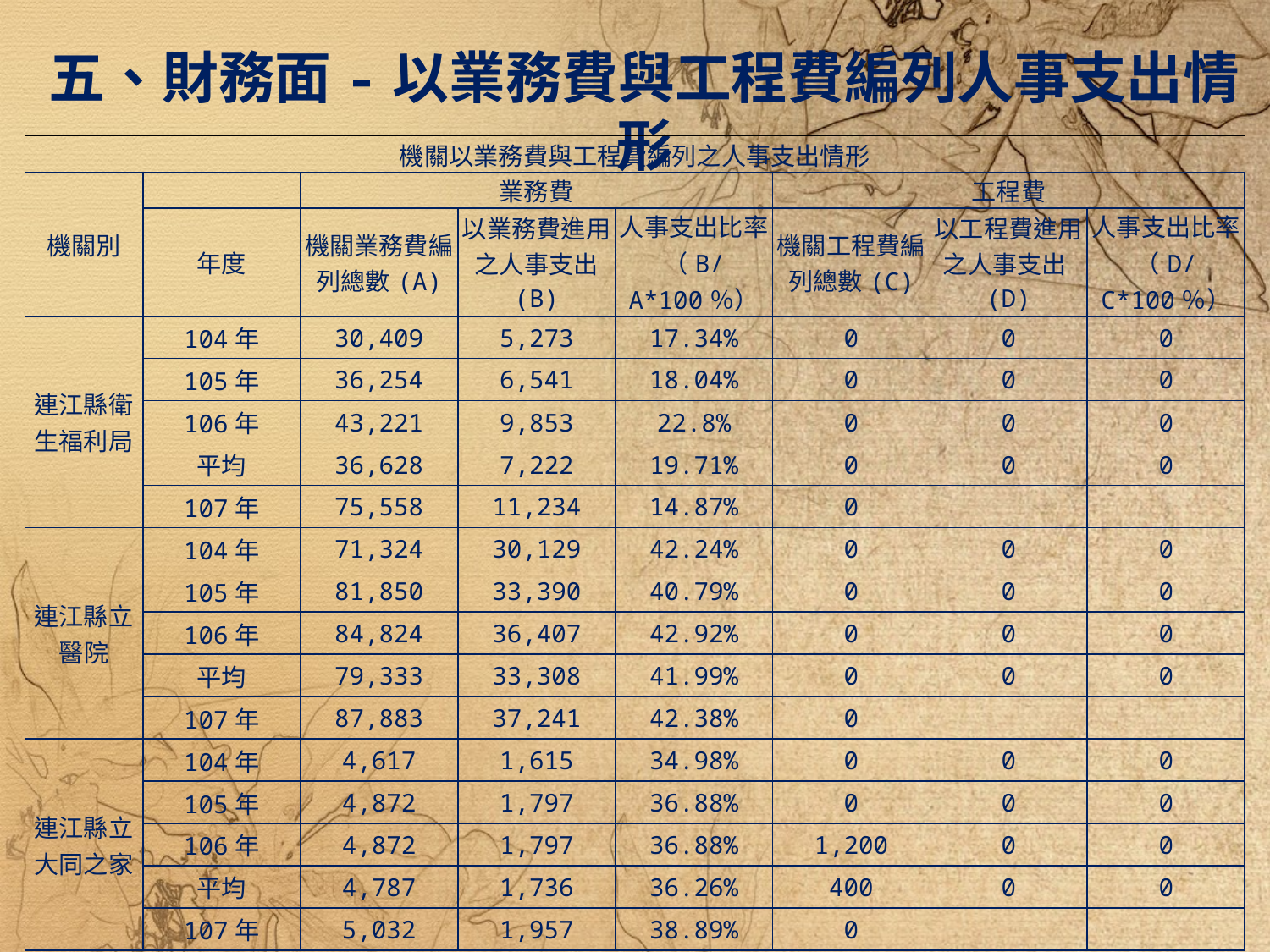

五、財務面-以業務費與工程費編列人事支出情形
| 機關以業務費與工程費編列之人事支出情形 |  |  |  |  |  |  |  |
| --- | --- | --- | --- | --- | --- | --- | --- |
| 機關別 |  | 業務費 |  |  | 工程費 |  |  |
|  | 年度 | 機關業務費編列總數(A) | 以業務費進用之人事支出 (B) | 人事支出比率（B/A\*100％） | 機關工程費編列總數(C) | 以工程費進用之人事支出(D) | 人事支出比率（D/C\*100％） |
| 連江縣衛生福利局 | 104年 | 30,409 | 5,273 | 17.34% | 0 | 0 | 0 |
|  | 105年 | 36,254 | 6,541 | 18.04% | 0 | 0 | 0 |
|  | 106年 | 43,221 | 9,853 | 22.8% | 0 | 0 | 0 |
|  | 平均 | 36,628 | 7,222 | 19.71% | 0 | 0 | 0 |
|  | 107年 | 75,558 | 11,234 | 14.87% | 0 |  |  |
| 連江縣立醫院 | 104年 | 71,324 | 30,129 | 42.24% | 0 | 0 | 0 |
|  | 105年 | 81,850 | 33,390 | 40.79% | 0 | 0 | 0 |
|  | 106年 | 84,824 | 36,407 | 42.92% | 0 | 0 | 0 |
|  | 平均 | 79,333 | 33,308 | 41.99% | 0 | 0 | 0 |
|  | 107年 | 87,883 | 37,241 | 42.38% | 0 |  |  |
| 連江縣立大同之家 | 104年 | 4,617 | 1,615 | 34.98% | 0 | 0 | 0 |
|  | 105年 | 4,872 | 1,797 | 36.88% | 0 | 0 | 0 |
|  | 106年 | 4,872 | 1,797 | 36.88% | 1,200 | 0 | 0 |
|  | 平均 | 4,787 | 1,736 | 36.26% | 400 | 0 | 0 |
|  | 107年 | 5,032 | 1,957 | 38.89% | 0 |  |  |